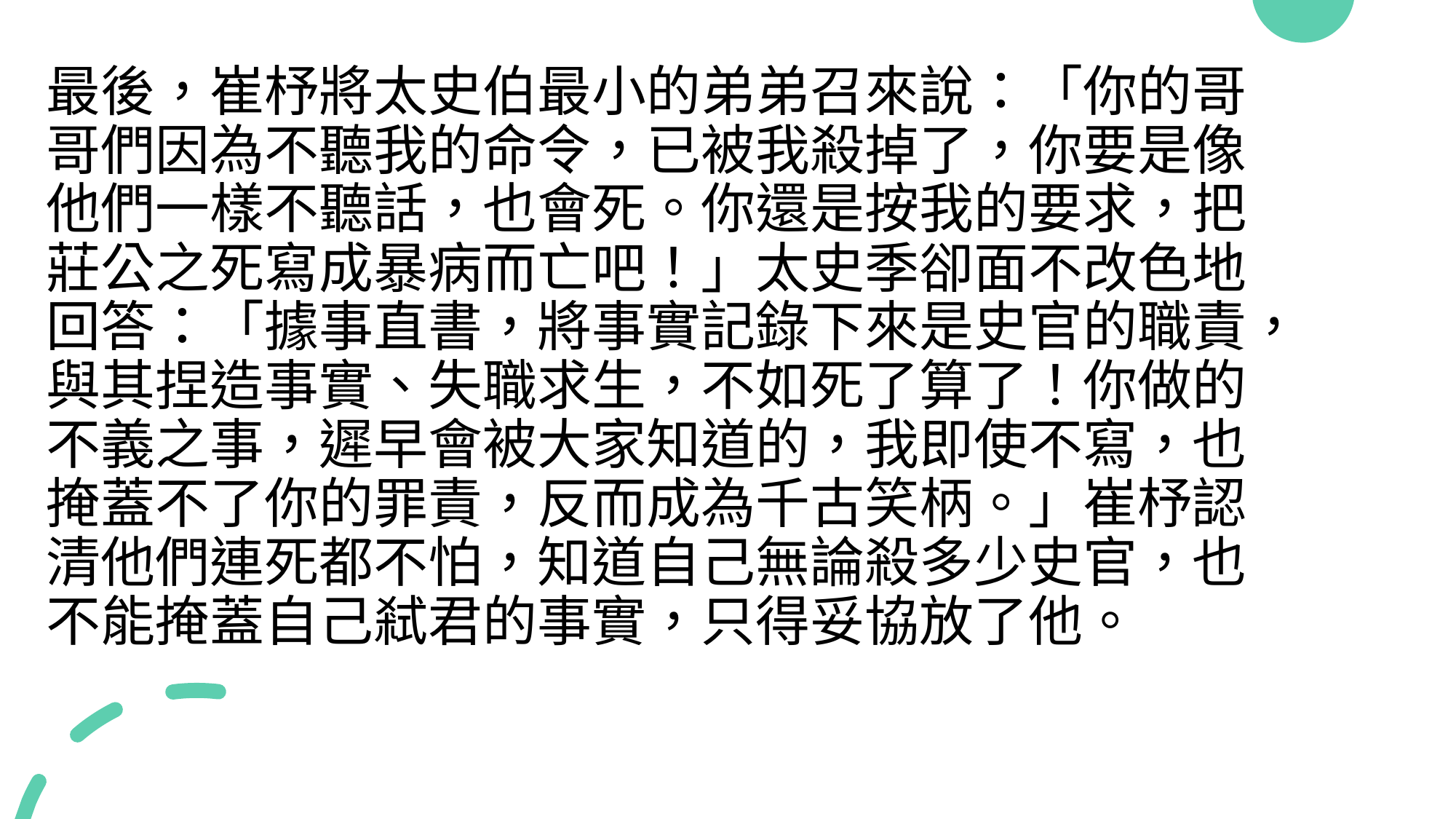

最後，崔杼將太史伯最小的弟弟召來說：「你的哥哥們因為不聽我的命令，已被我殺掉了，你要是像他們一樣不聽話，也會死。你還是按我的要求，把莊公之死寫成暴病而亡吧！」太史季卻面不改色地回答：「據事直書，將事實記錄下來是史官的職責，與其捏造事實、失職求生，不如死了算了！你做的不義之事，遲早會被大家知道的，我即使不寫，也掩蓋不了你的罪責，反而成為千古笑柄。」崔杼認清他們連死都不怕，知道自己無論殺多少史官，也不能掩蓋自己弒君的事實，只得妥協放了他。